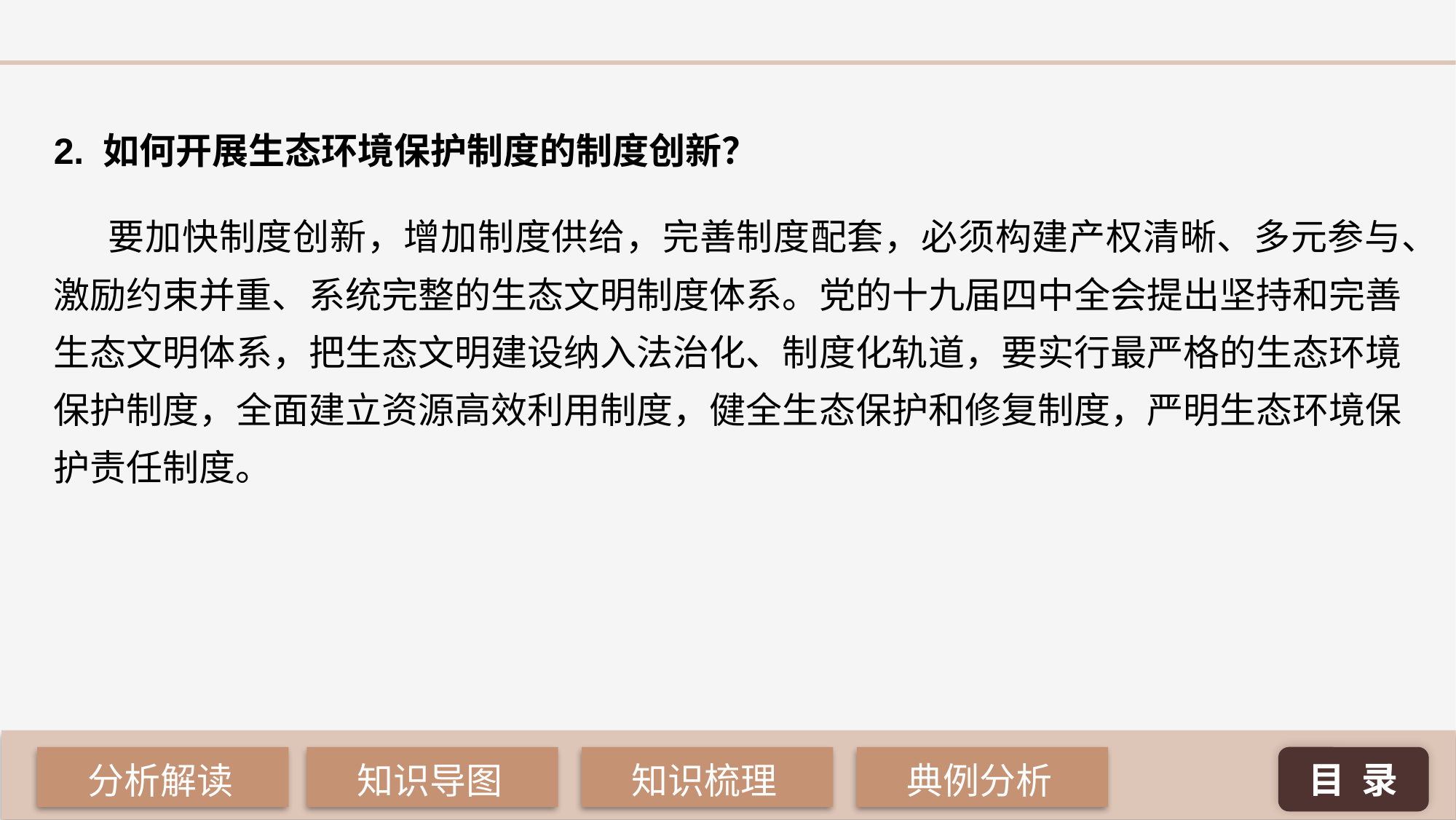

2. 如何开展生态环境保护制度的制度创新？
要加快制度创新，增加制度供给，完善制度配套，必须构建产权清晰、多元参与、激励约束并重、系统完整的生态文明制度体系。党的十九届四中全会提出坚持和完善生态文明体系，把生态文明建设纳入法治化、制度化轨道，要实行最严格的生态环境保护制度，全面建立资源高效利用制度，健全生态保护和修复制度，严明生态环境保护责任制度。